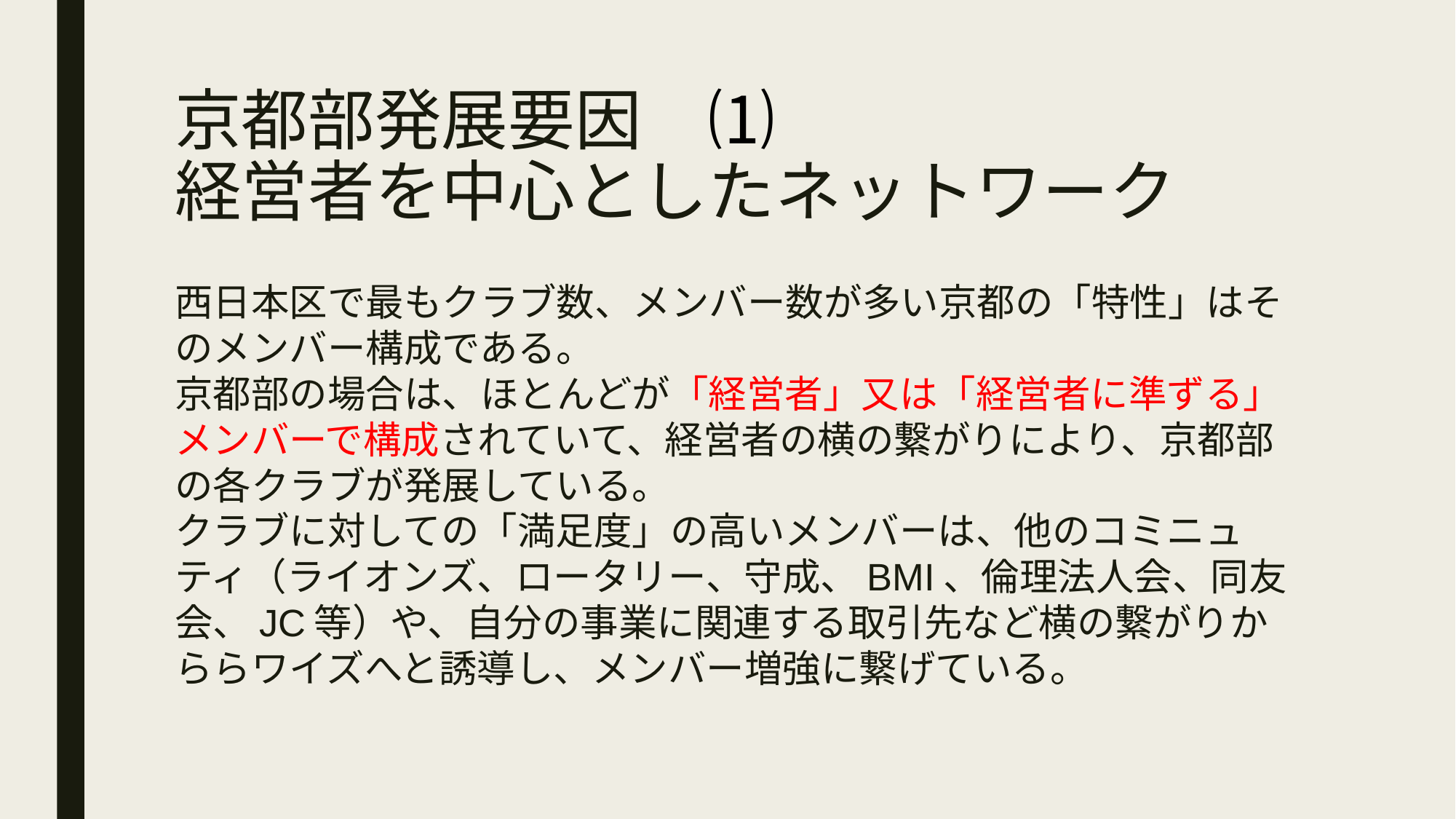

# 京都部発展要因　⑴ 経営者を中心としたネットワーク
西日本区で最もクラブ数、メンバー数が多い京都の「特性」はそのメンバー構成である。
京都部の場合は、ほとんどが「経営者」又は「経営者に準ずる」メンバーで構成されていて、経営者の横の繋がりにより、京都部の各クラブが発展している。
クラブに対しての「満足度」の高いメンバーは、他のコミニュティ（ライオンズ、ロータリー、守成、BMI、倫理法人会、同友会、JC等）や、自分の事業に関連する取引先など横の繋がりかららワイズへと誘導し、メンバー増強に繋げている。